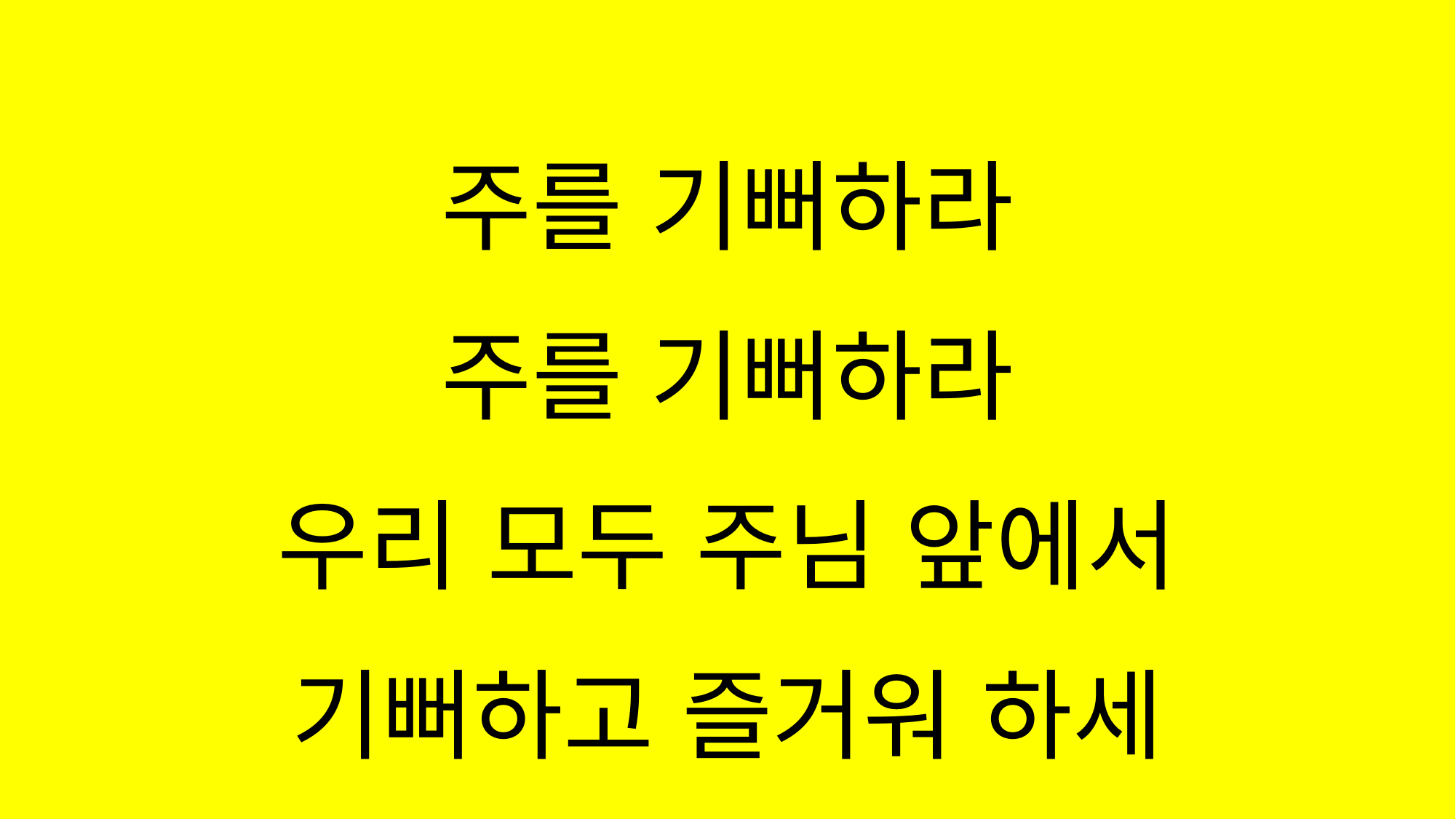

#
주를 기뻐하라

주를 기뻐하라

우리 모두 주님 앞에서

기뻐하고 즐거워 하세